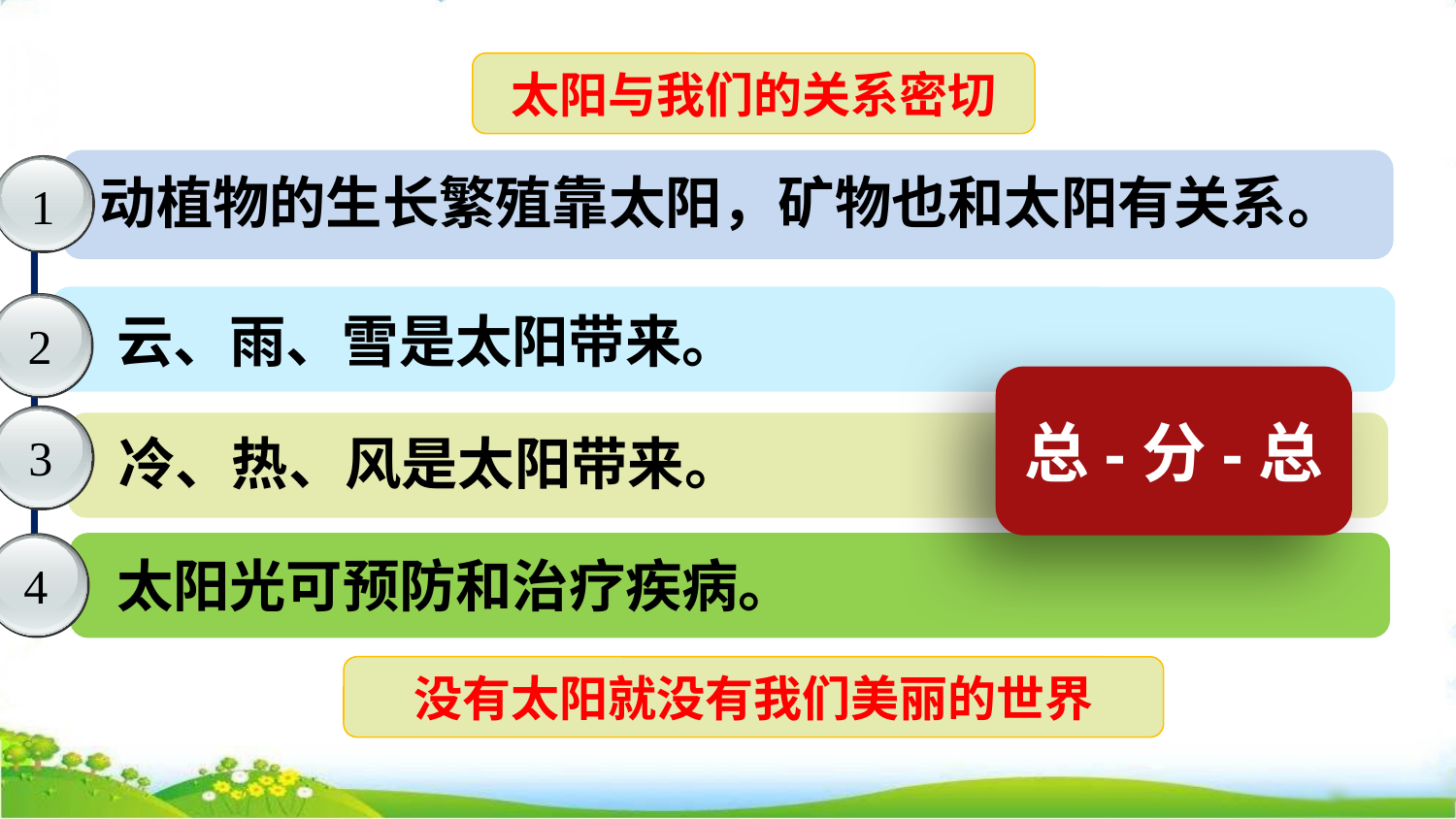

太阳与我们的关系密切

1
动植物的生长繁殖靠太阳，矿物也和太阳有关系。

2
 云、雨、雪是太阳带来。
总-分-总

3

 冷、热、风是太阳带来。

4
太阳光可预防和治疗疾病。
没有太阳就没有我们美丽的世界